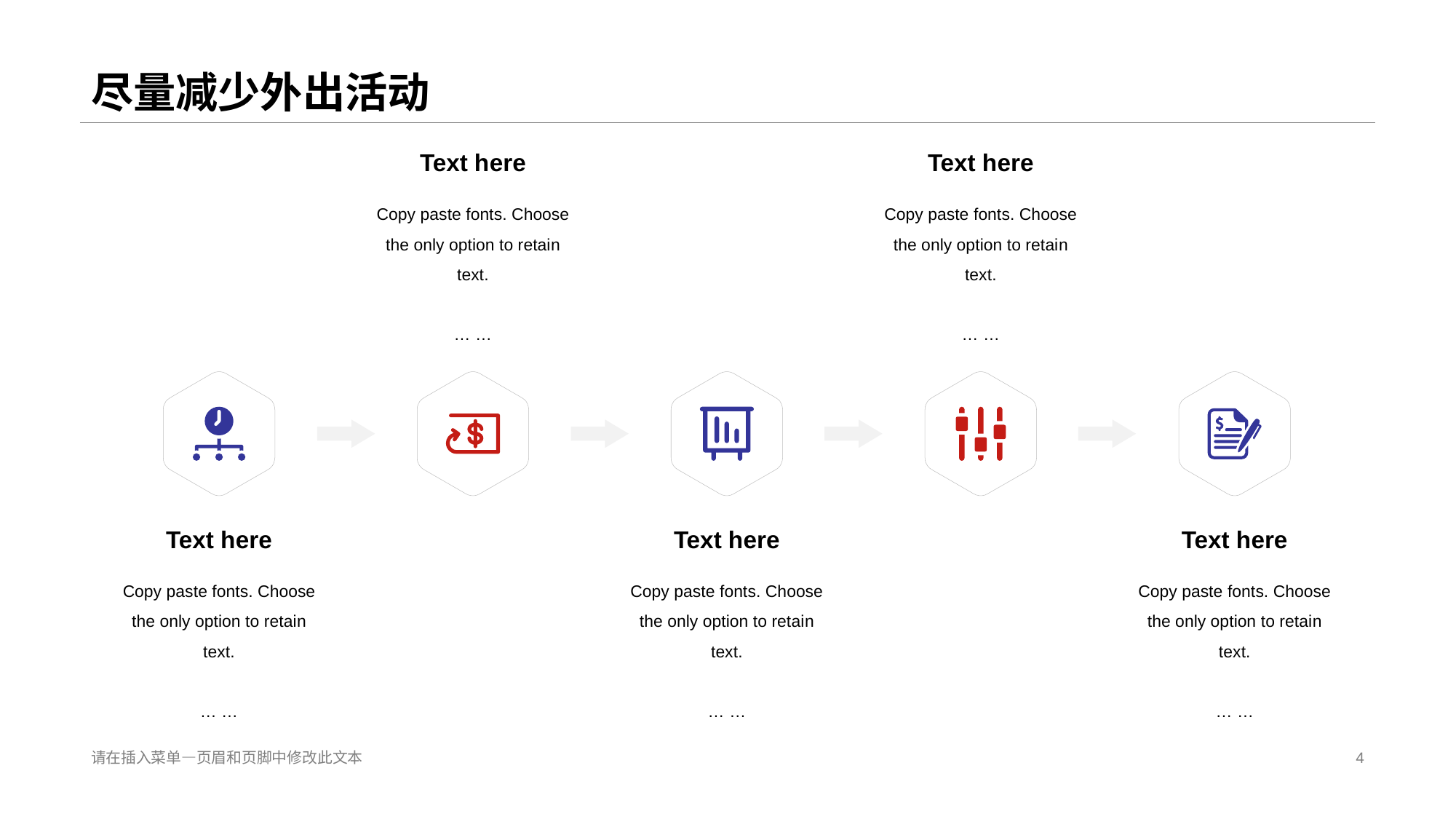

# 尽量减少外出活动
Text h ere
Text h ere
Copy paste fonts. Choose the only option to retai n text.

… …
Copy paste fonts. Choose the only option to retai n text.

… …

Text h ere
Text h ere
Text h ere
Copy paste fonts. Choose the only option to retai n text.

… …
Copy paste fonts. Choose the only option to retai n text.

… …
Copy paste fonts. Choose the only option to retai n text.

… …
请在插入菜单—页眉和页脚中修改此文本
4